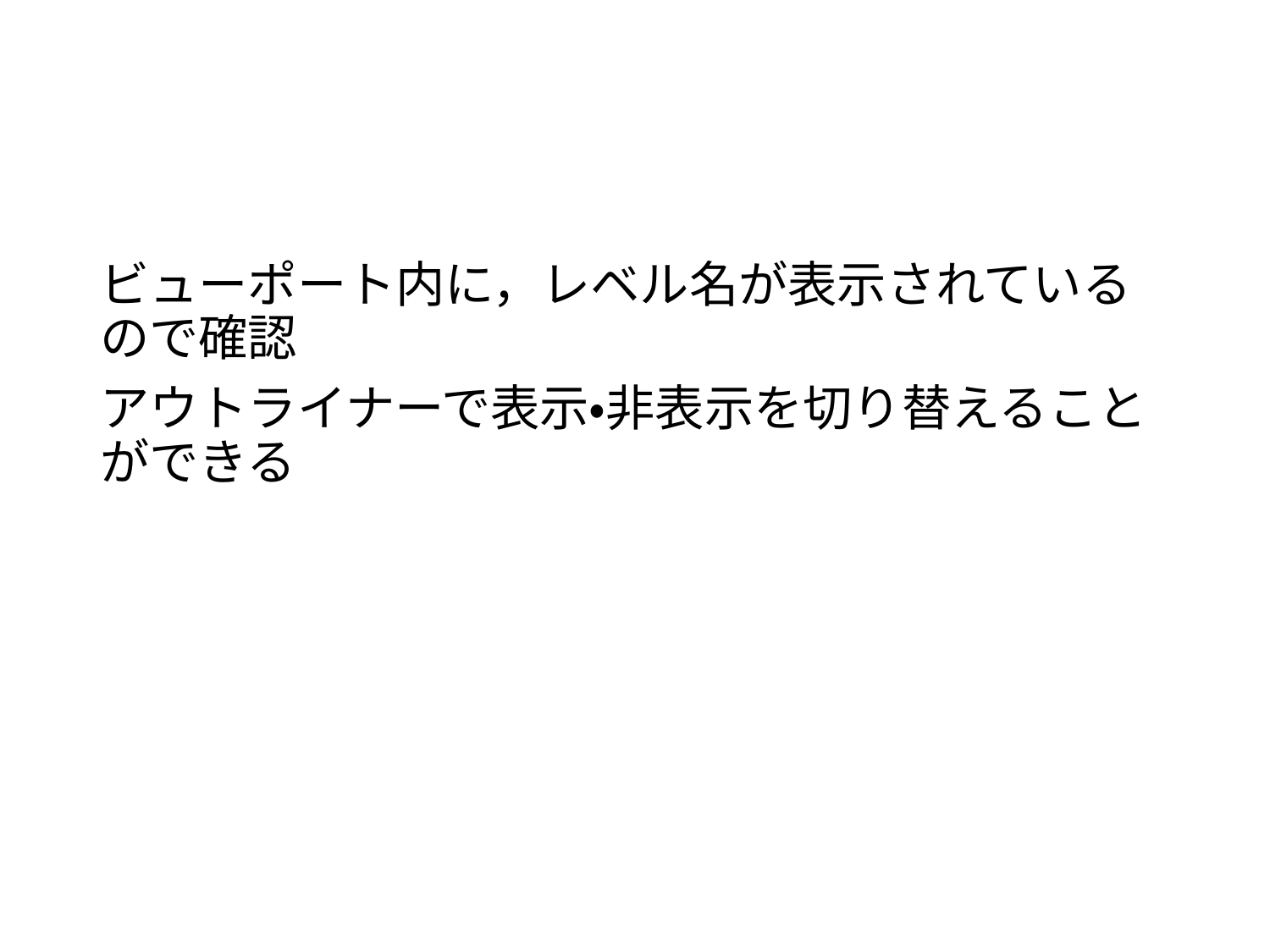

#
ビューポート内に，レベル名が表示されているので確認
アウトライナーで表示・非表示を切り替えることができる